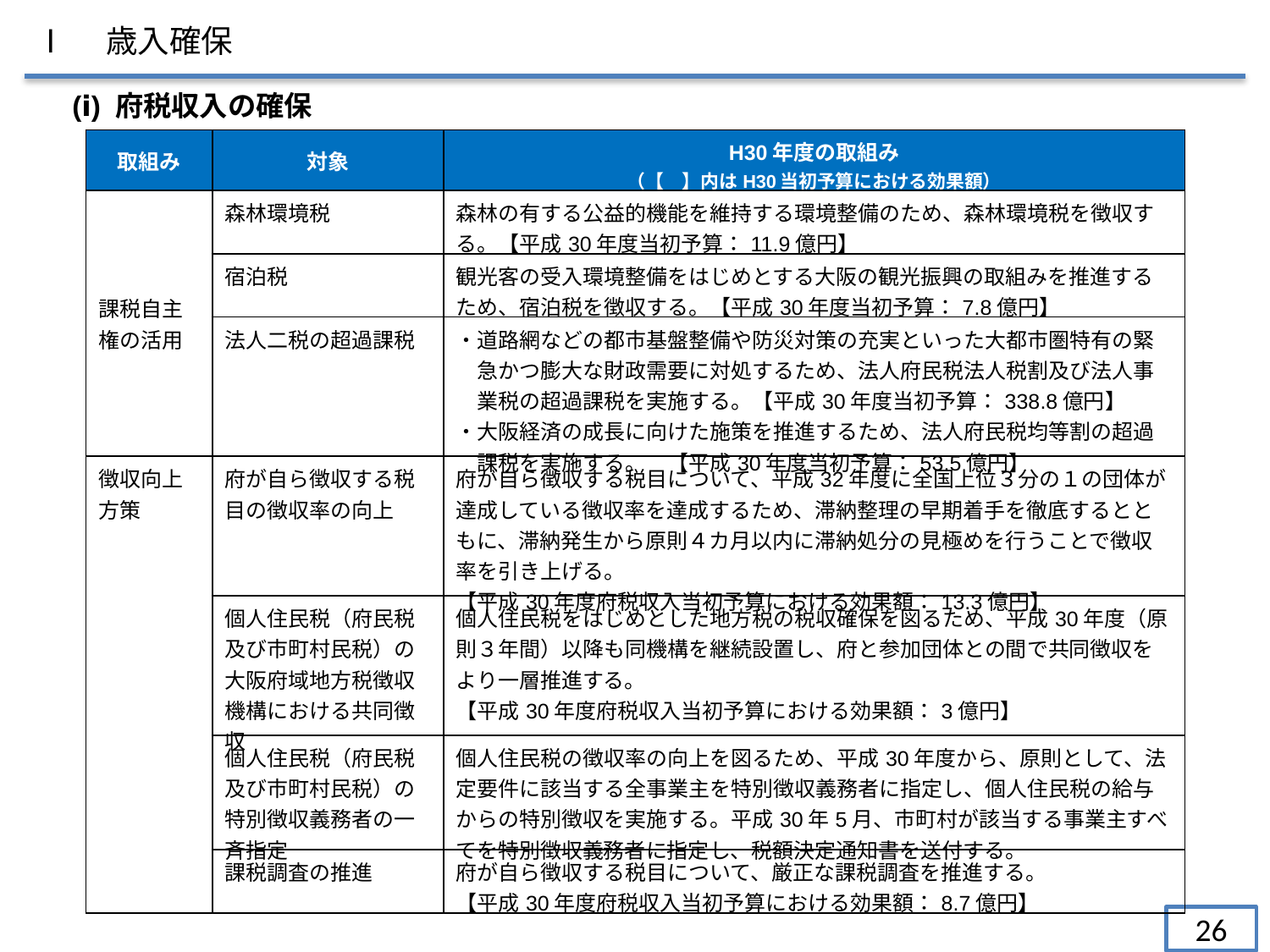

Ⅰ　歳入確保
(ⅰ) 府税収入の確保
| 取組み | 対象 | H30年度の取組み （【　】内はH30当初予算における効果額） |
| --- | --- | --- |
| 課税自主権の活用 | 森林環境税 | 森林の有する公益的機能を維持する環境整備のため、森林環境税を徴収する。【平成30年度当初予算：11.9億円】 |
|  | 宿泊税 | 観光客の受入環境整備をはじめとする大阪の観光振興の取組みを推進するため、宿泊税を徴収する。【平成30年度当初予算：7.8億円】 |
|  | 法人二税の超過課税 | ・道路網などの都市基盤整備や防災対策の充実といった大都市圏特有の緊 　急かつ膨大な財政需要に対処するため、法人府民税法人税割及び法人事 　業税の超過課税を実施する。【平成30年度当初予算：338.8億円】 ・大阪経済の成長に向けた施策を推進するため、法人府民税均等割の超過 　課税を実施する。　【平成30年度当初予算：53.5億円】 |
| 徴収向上方策 | 府が自ら徴収する税目の徴収率の向上 | 府が自ら徴収する税目について、平成32年度に全国上位３分の１の団体が達成している徴収率を達成するため、滞納整理の早期着手を徹底するとともに、滞納発生から原則４カ月以内に滞納処分の見極めを行うことで徴収率を引き上げる。 【平成30年度府税収入当初予算における効果額：13.3億円】 |
|  | 個人住民税（府民税及び市町村民税）の大阪府域地方税徴収機構における共同徴収 | 個人住民税をはじめとした地方税の税収確保を図るため、平成30年度（原則３年間）以降も同機構を継続設置し、府と参加団体との間で共同徴収をより一層推進する。 【平成30年度府税収入当初予算における効果額：3億円】 |
|  | 個人住民税（府民税及び市町村民税）の特別徴収義務者の一斉指定 | 個人住民税の徴収率の向上を図るため、平成30年度から、原則として、法定要件に該当する全事業主を特別徴収義務者に指定し、個人住民税の給与からの特別徴収を実施する。平成30年5月、市町村が該当する事業主すべてを特別徴収義務者に指定し、税額決定通知書を送付する。 |
|  | 課税調査の推進 | 府が自ら徴収する税目について、厳正な課税調査を推進する。 【平成30年度府税収入当初予算における効果額：8.7億円】 |
26